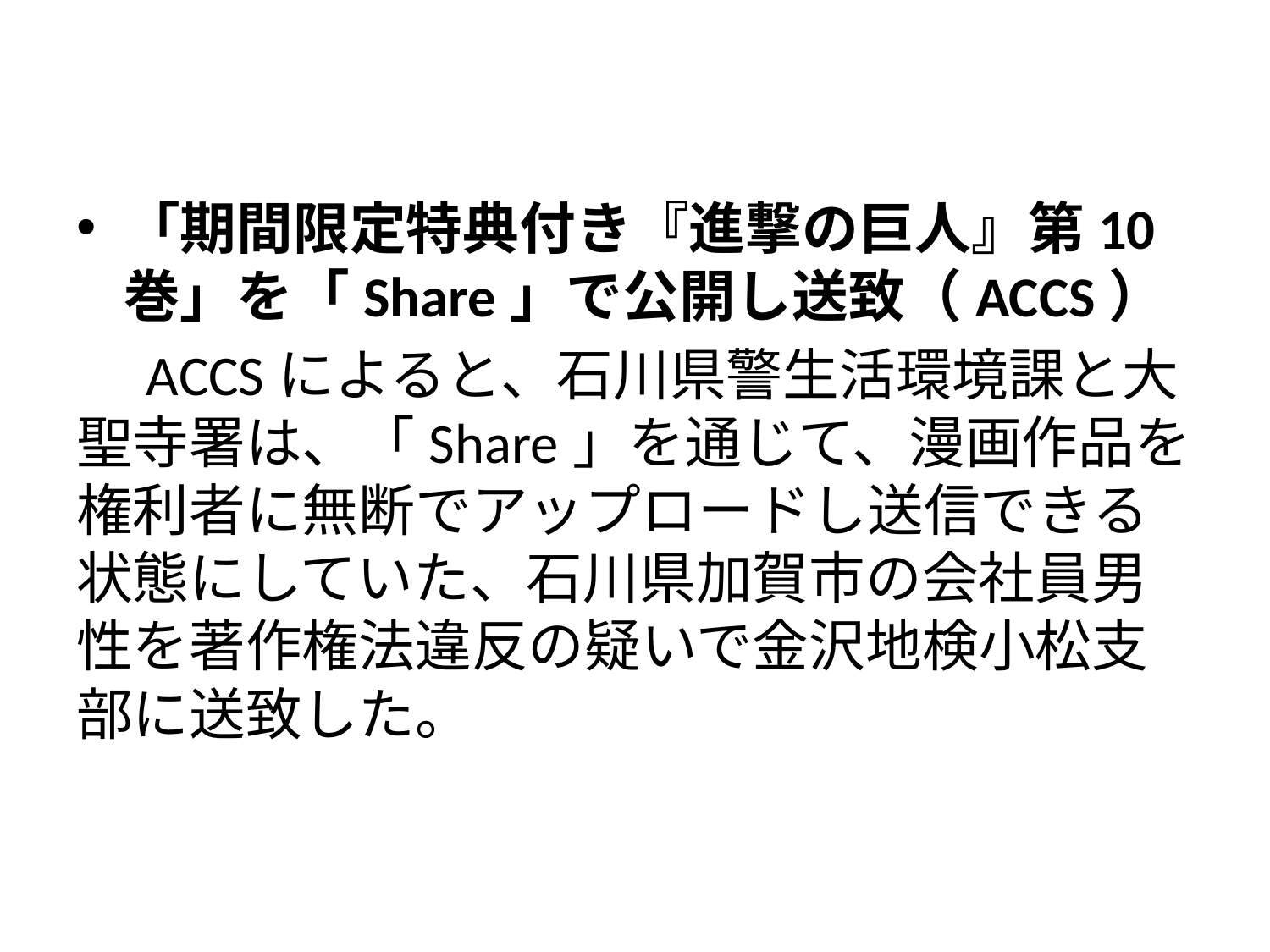

「期間限定特典付き『進撃の巨人』第10巻」を「Share」で公開し送致（ACCS）
　ACCSによると、石川県警生活環境課と大聖寺署は、「Share」を通じて、漫画作品を権利者に無断でアップロードし送信できる状態にしていた、石川県加賀市の会社員男性を著作権法違反の疑いで金沢地検小松支部に送致した。